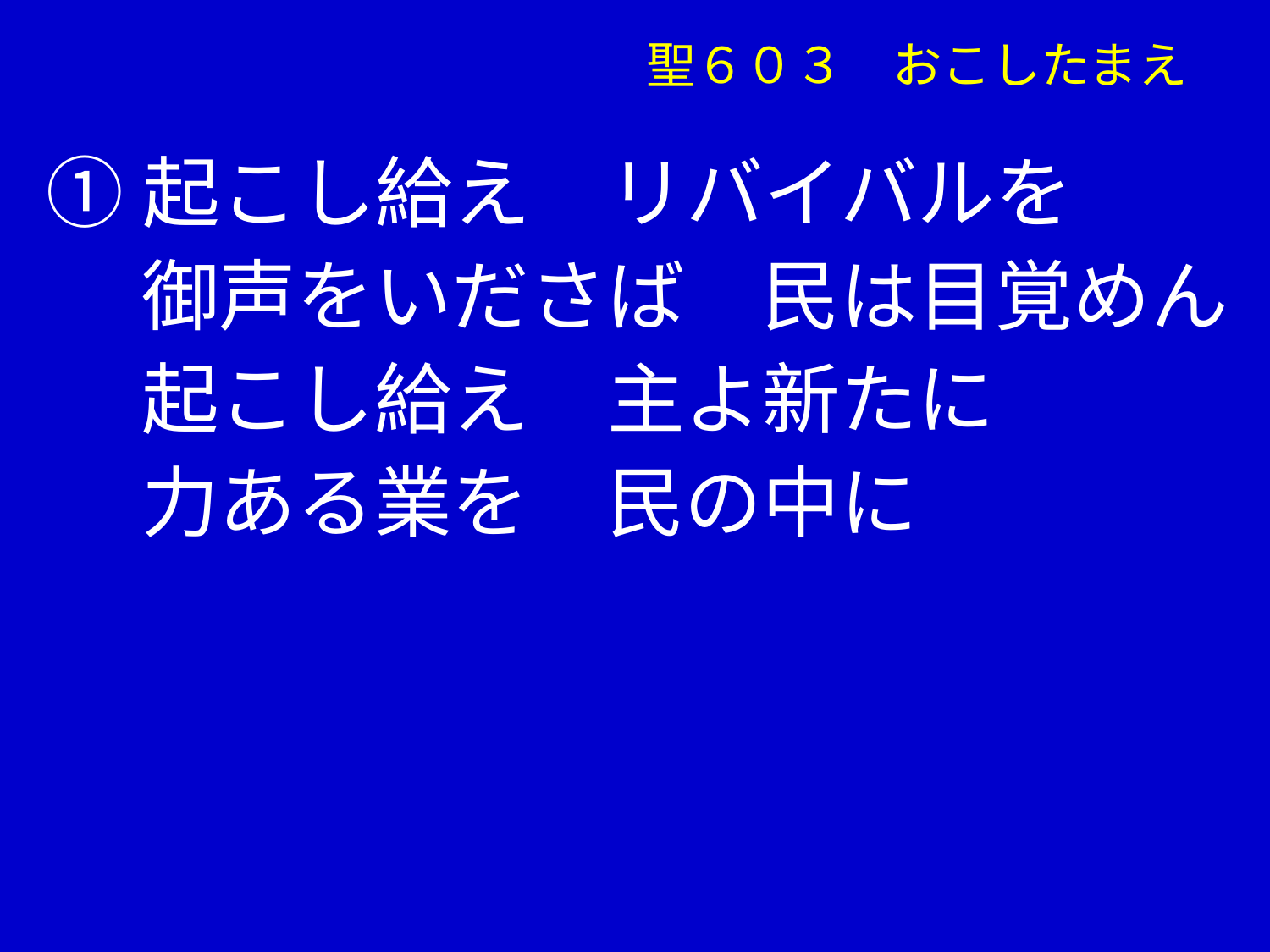

聖６０３　おこしたまえ
①起こし給え　リバイバルを
　 御声をいださば　民は目覚めん
　 起こし給え　主よ新たに
　 力ある業を　民の中に